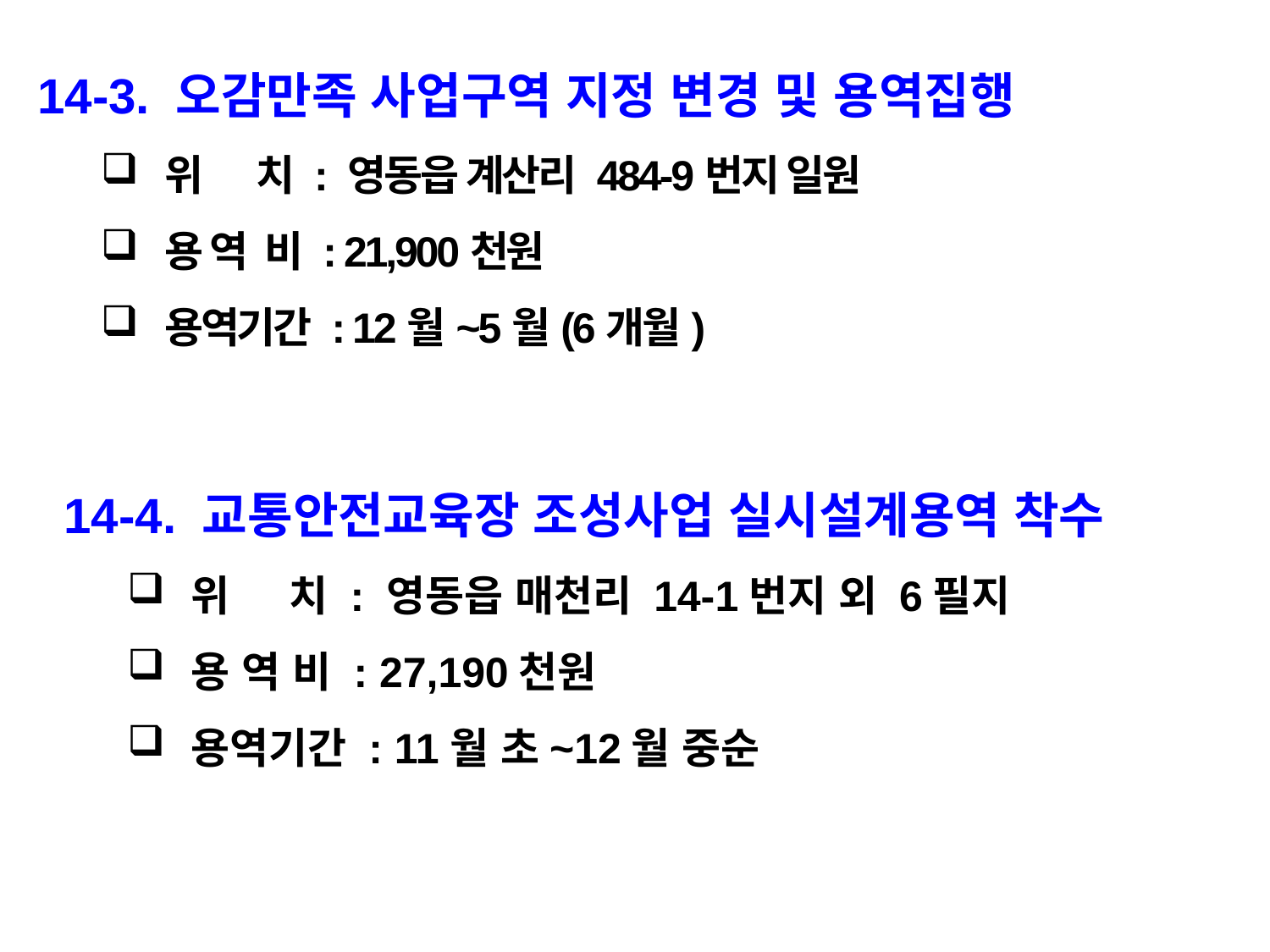

14-3. 오감만족 사업구역 지정 변경 및 용역집행
위      치 : 영동읍 계산리 484-9번지 일원
용 역  비 : 21,900천원
용역기간 : 12월~5월(6개월)
14-4. 교통안전교육장 조성사업 실시설계용역 착수
위     치 : 영동읍 매천리 14-1번지 외 6필지
용 역 비 : 27,190천원
용역기간 : 11월 초~12월 중순